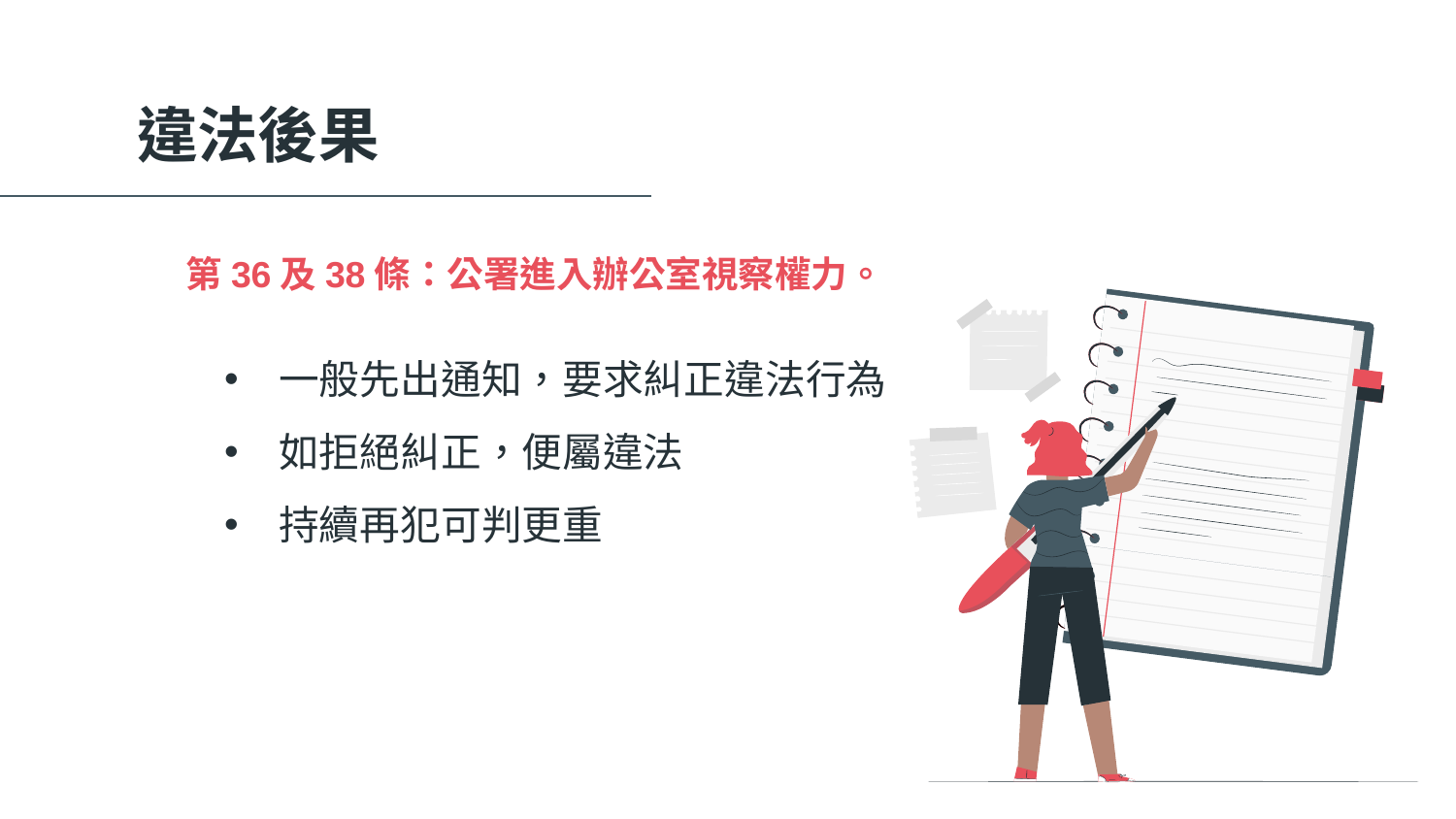

違法後果
# 第36及38條：公署進入辦公室視察權力。

⼀般先出通知，要求糾正違法⾏為
如拒絕糾正，便屬違法
持續再犯可判更重